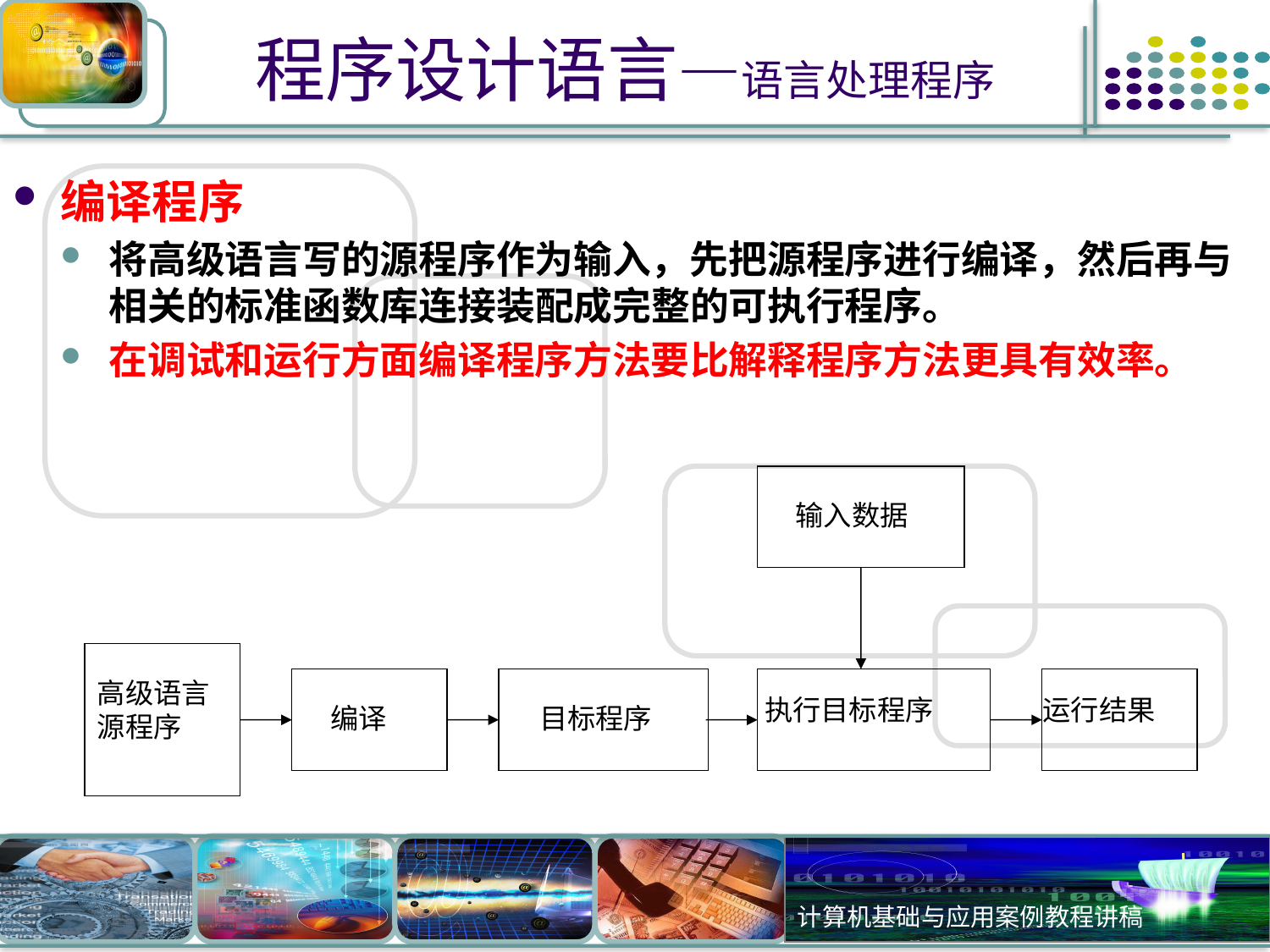

# 程序设计语言—语言处理程序
编译程序
将高级语言写的源程序作为输入，先把源程序进行编译，然后再与相关的标准函数库连接装配成完整的可执行程序。
在调试和运行方面编译程序方法要比解释程序方法更具有效率。

输入数据

高级语言
源程序

编译

目标程序

执行目标程序
运行结果